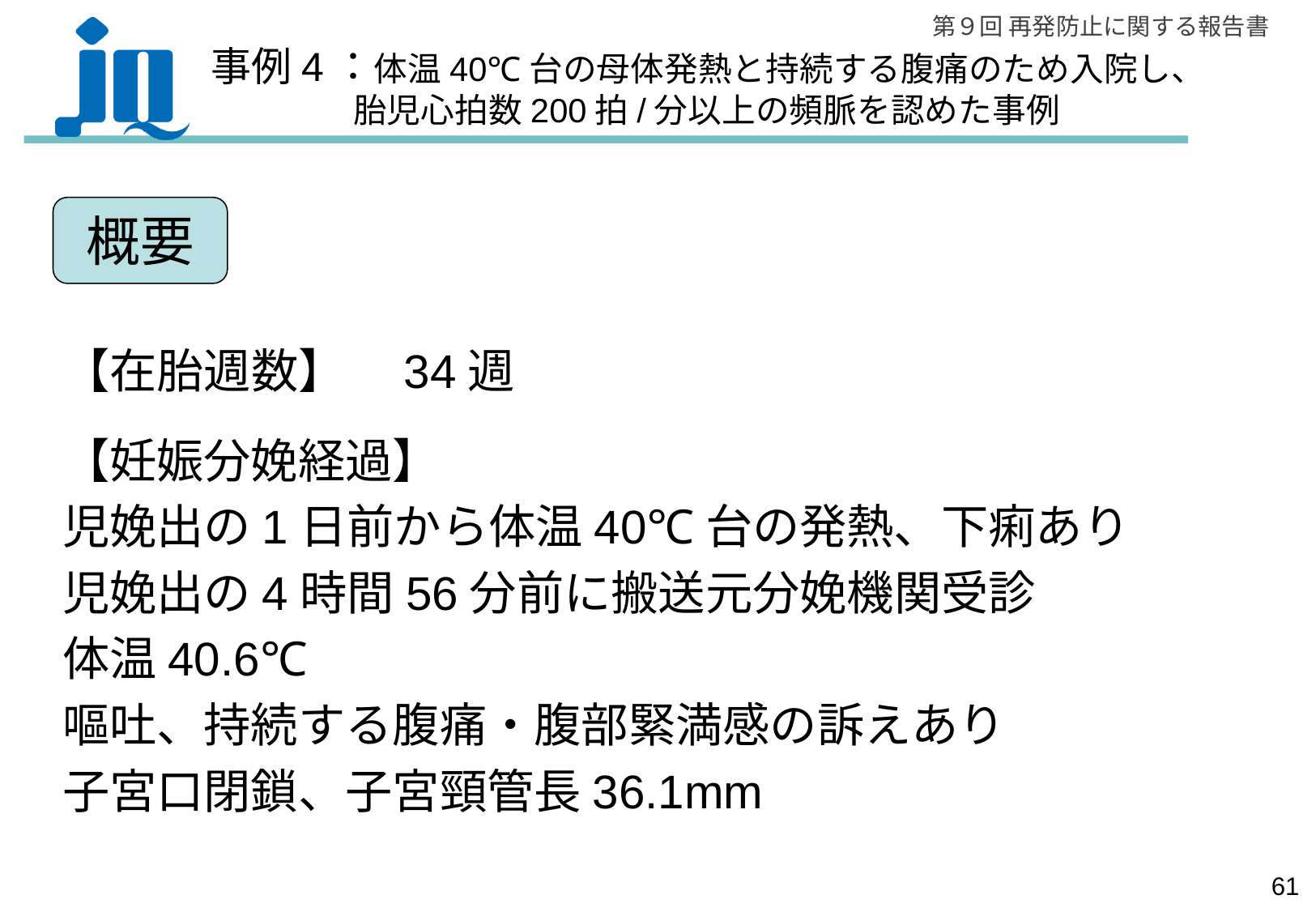

事例4：体温40℃台の母体発熱と持続する腹痛のため入院し、
　　　　 胎児心拍数200拍/分以上の頻脈を認めた事例
概要
【在胎週数】　34週

【妊娠分娩経過】
児娩出の1日前から体温40℃台の発熱、下痢あり
児娩出の4時間56分前に搬送元分娩機関受診
体温40.6℃
嘔吐、持続する腹痛・腹部緊満感の訴えあり
子宮口閉鎖、子宮頸管長36.1mm
61